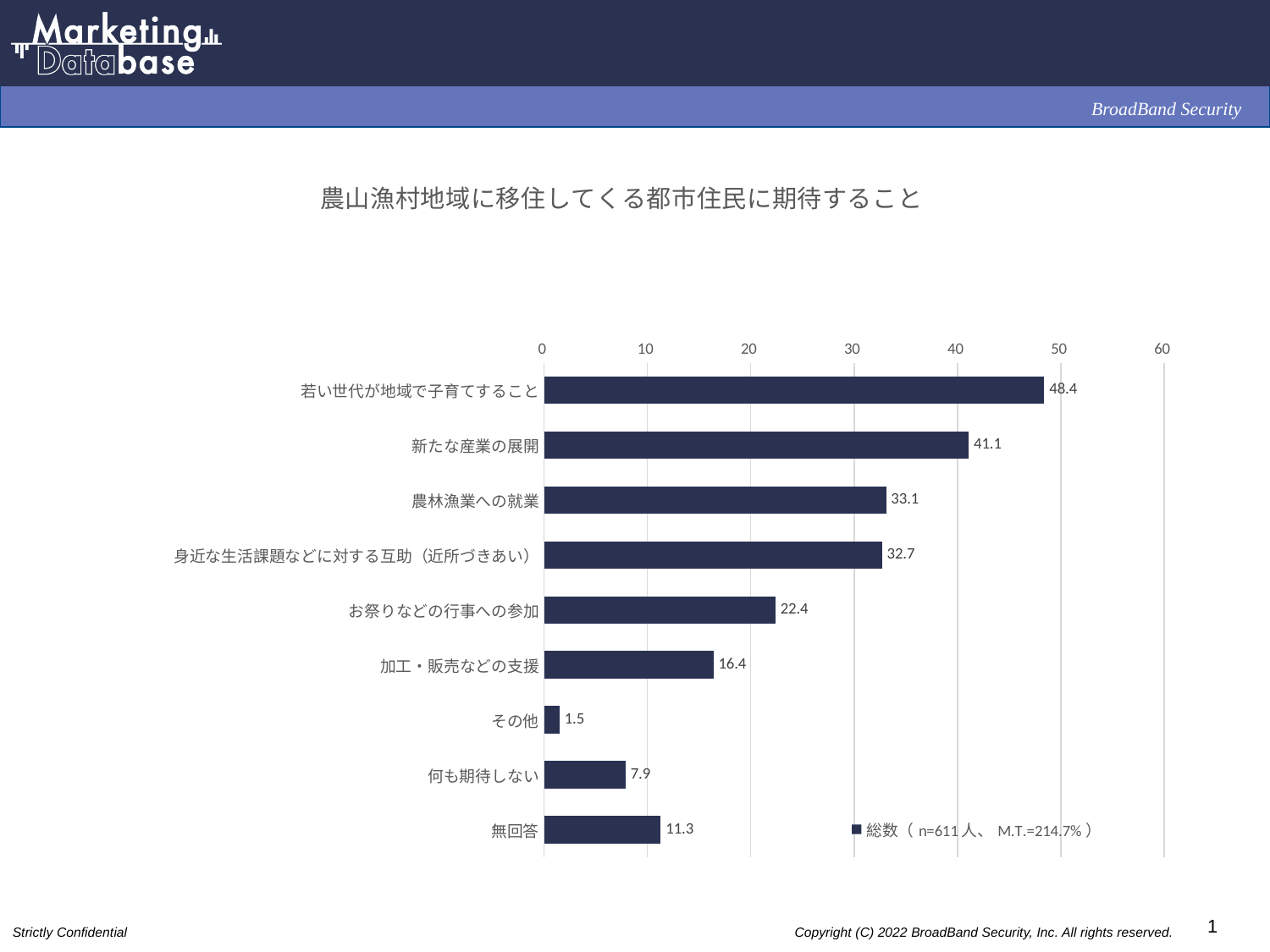

### Chart:  農山漁村地域に移住してくる都市住民に期待すること

| Category | 総数（n=611人、M.T.=214.7%） |
|---|---|
| 若い世代が地域で子育てすること | 48.4 |
| 新たな産業の展開 | 41.1 |
| 農林漁業への就業 | 33.1 |
| 身近な生活課題などに対する互助（近所づきあい） | 32.7 |
| お祭りなどの行事への参加 | 22.4 |
| 加工・販売などの支援 | 16.4 |
| その他 | 1.5 |
| 何も期待しない | 7.9 |
| 無回答 | 11.3 |